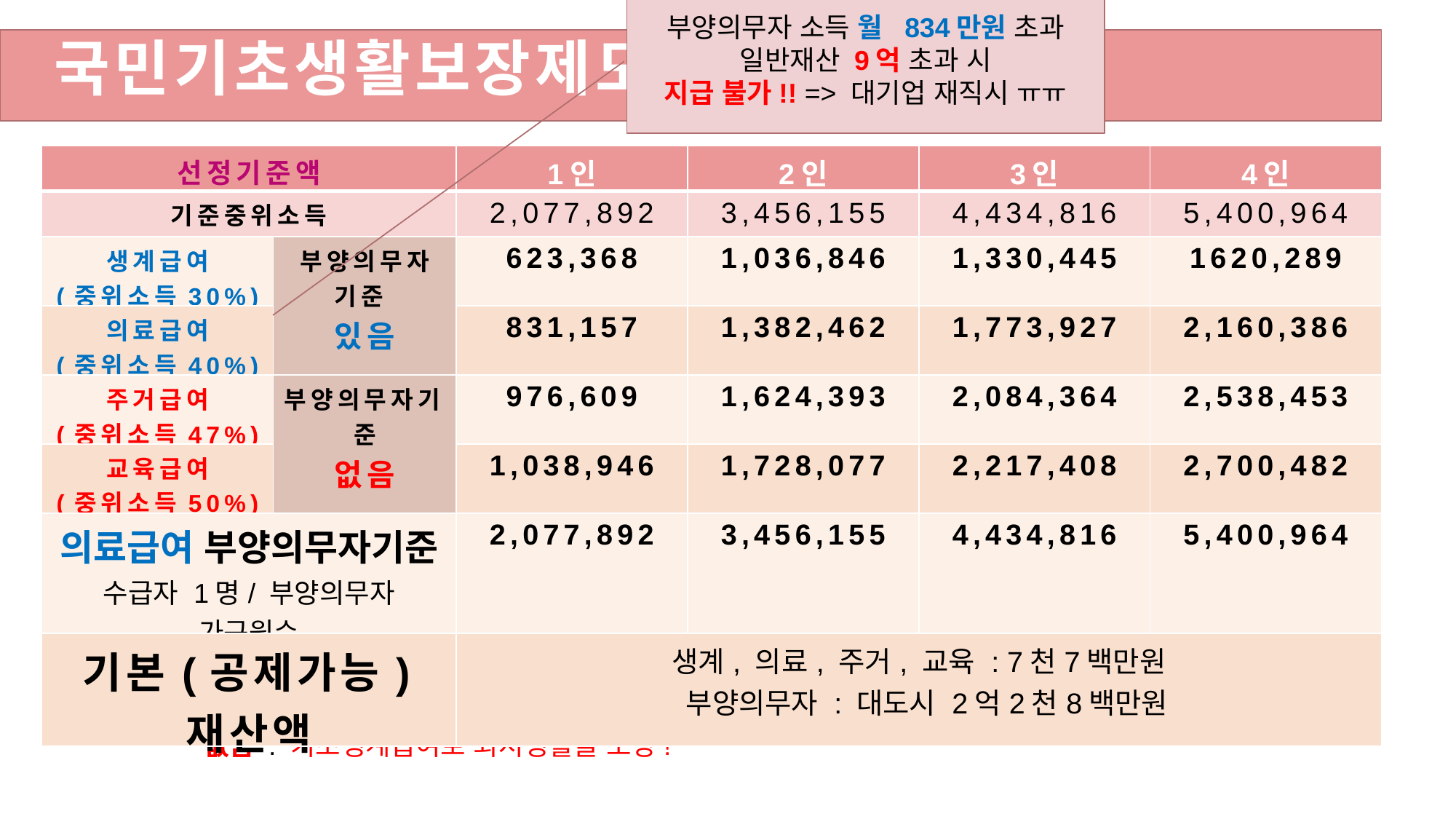

부양의무자 소득 월  834만원 초과
일반재산 9억 초과 시
지급 불가!! => 대기업 재직시 ㅠㅠ
국민기초생활보장제도

기초생활보장
| 선정기준액 |  | 1인 | 2인 | 3인 | 4인 |
| --- | --- | --- | --- | --- | --- |
| 기준중위소득 |  | 2,077,892 | 3,456,155 | 4,434,816 | 5,400,964 |
| 생계급여 (중위소득30%) | 부양의무자 기준 있음 | 623,368 | 1,036,846 | 1,330,445 | 1620,289 |
| 의료급여 (중위소득40%) |  | 831,157 | 1,382,462 | 1,773,927 | 2,160,386 |
| 주거급여 (중위소득47%) | 부양의무자기준 없음 | 976,609 | 1,624,393 | 2,084,364 | 2,538,453 |
| 교육급여 (중위소득50%) |  | 1,038,946 | 1,728,077 | 2,217,408 | 2,700,482 |
| 의료급여 부양의무자기준 수급자 1명/ 부양의무자 가구원수 |  | 2,077,892 | 3,456,155 | 4,434,816 | 5,400,964 |
| 기본(공제가능) 재산액 |  | 생계, 의료, 주거, 교육 : 7천7백만원 부양의무자 : 대도시 2억2천8백만원 |  |  |  |
*근로능력이  있음 : 일을 하는 것이 선행조건! 일자리를 못 구하면?! 자활근로사업으로 유도!
                   없음 : 기초생계급여로 최저생활을 보장!